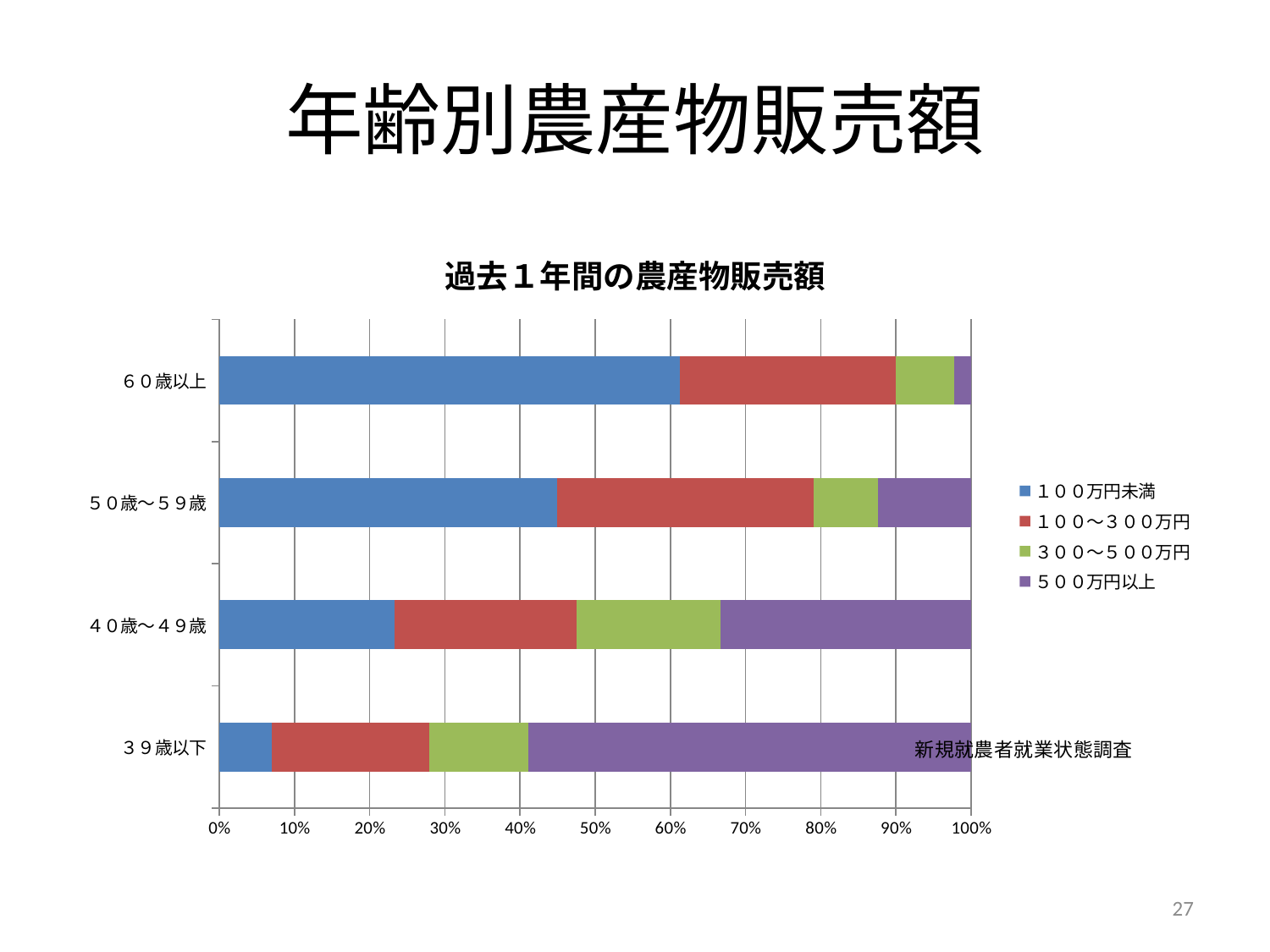

# 年齢別農産物販売額

### Chart: 過去１年間の農産物販売額

| Category | １００万円未満 | １００～３００万円 | ３００～５００万円 | ５００万円以上 |
|---|---|---|---|---|
| ３９歳以下 | 7.0 | 20.8 | 13.1 | 58.7 |
| ４０歳～４９歳 | 23.1 | 24.1 | 19.0 | 33.1 |
| ５０歳～５９歳 | 44.9 | 34.2 | 8.5 | 12.4 |
| ６０歳以上 | 61.3 | 28.7 | 7.7 | 2.3 |
27